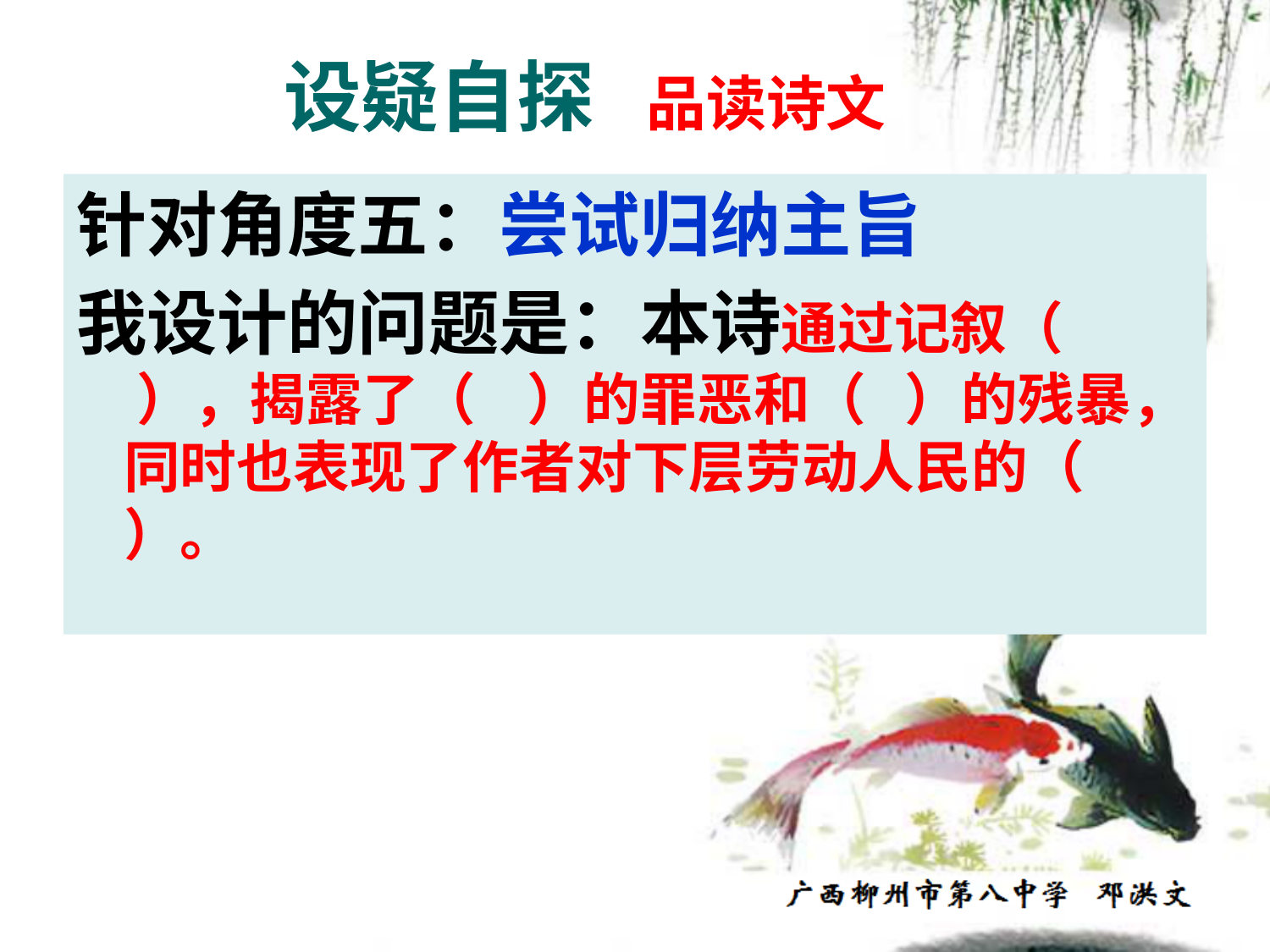

设疑自探   品读诗文
针对角度五：尝试归纳主旨
我设计的问题是：本诗通过记叙（     ），揭露了（    ）的罪恶和（   ）的残暴，同时也表现了作者对下层劳动人民的（         ）。